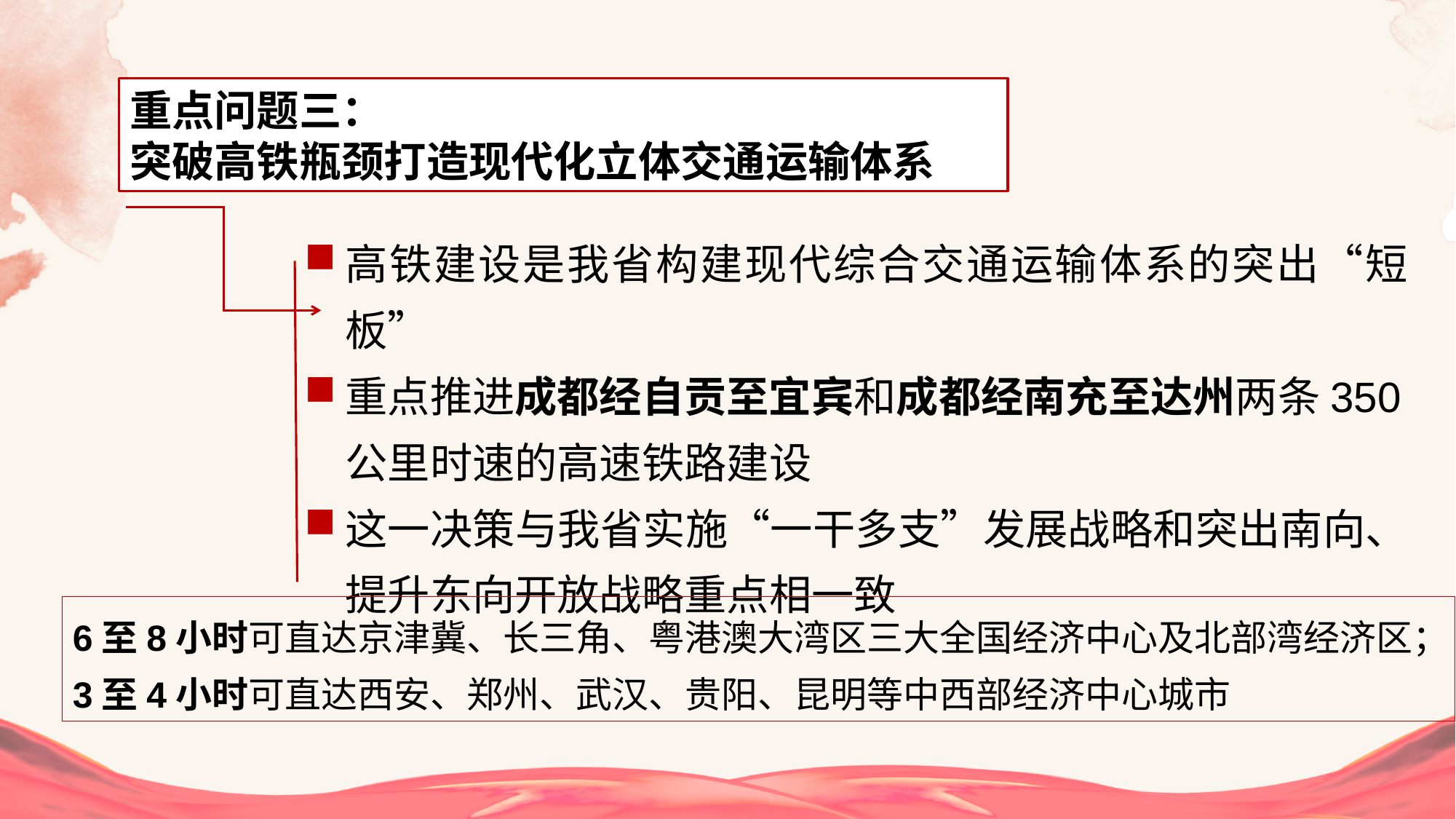

重点问题三：
突破高铁瓶颈打造现代化立体交通运输体系
高铁建设是我省构建现代综合交通运输体系的突出“短板”
重点推进成都经自贡至宜宾和成都经南充至达州两条350公里时速的高速铁路建设
这一决策与我省实施“一干多支”发展战略和突出南向、提升东向开放战略重点相一致
6至8小时可直达京津冀、长三角、粤港澳大湾区三大全国经济中心及北部湾经济区；
3至4小时可直达西安、郑州、武汉、贵阳、昆明等中西部经济中心城市